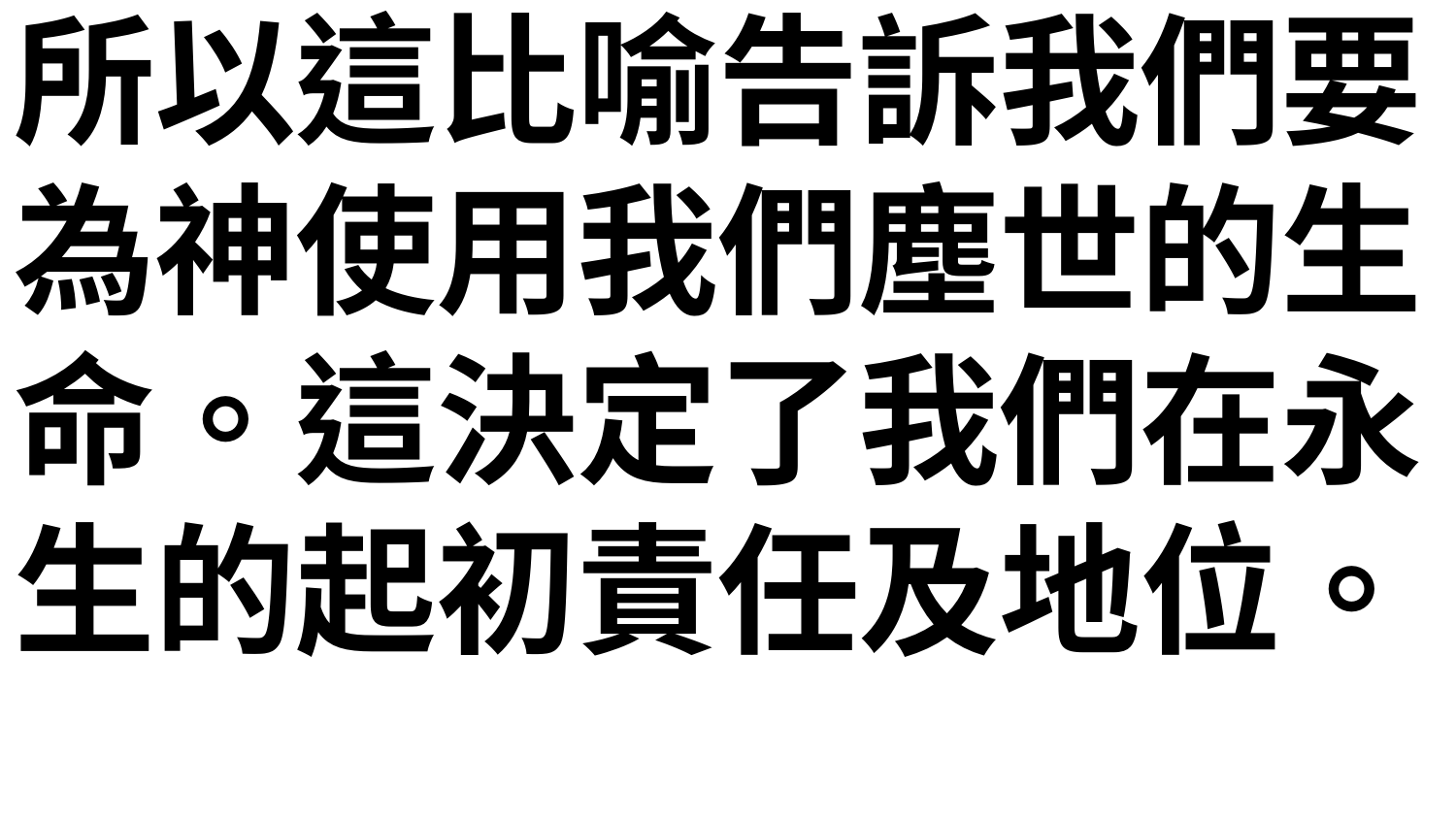

所以這比喻告訴我們要為神使用我們塵世的生命。這決定了我們在永生的起初責任及地位。